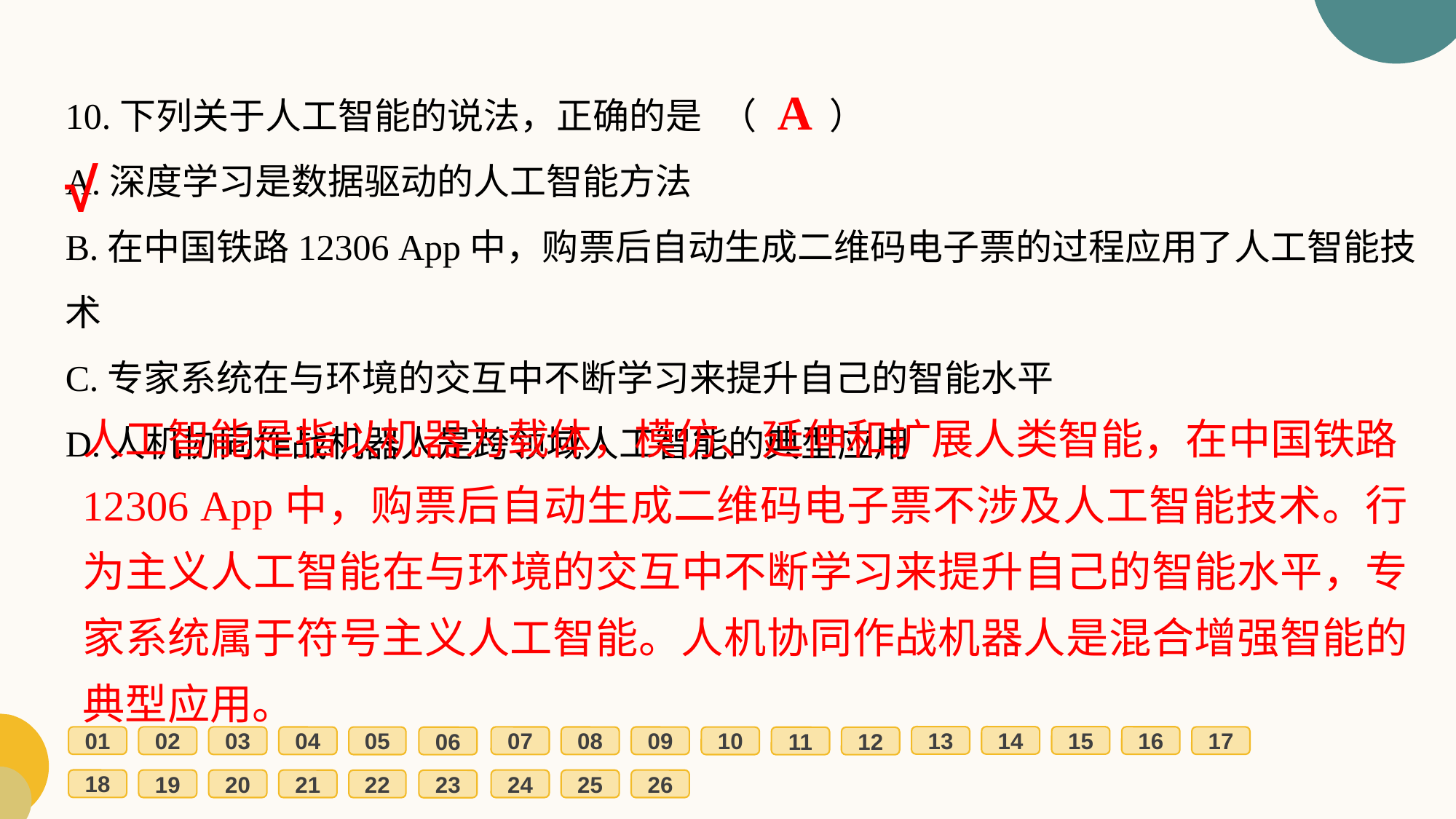

10.下列关于人工智能的说法，正确的是	（　　）
A.深度学习是数据驱动的人工智能方法
B.在中国铁路12306 App中，购票后自动生成二维码电子票的过程应用了人工智能技术
C.专家系统在与环境的交互中不断学习来提升自己的智能水平
D.人机协同作战机器人是跨领域人工智能的典型应用
A
√
人工智能是指以机器为载体，模仿、延伸和扩展人类智能，在中国铁路12306 App中，购票后自动生成二维码电子票不涉及人工智能技术。行为主义人工智能在与环境的交互中不断学习来提升自己的智能水平，专家系统属于符号主义人工智能。人机协同作战机器人是混合增强智能的典型应用。